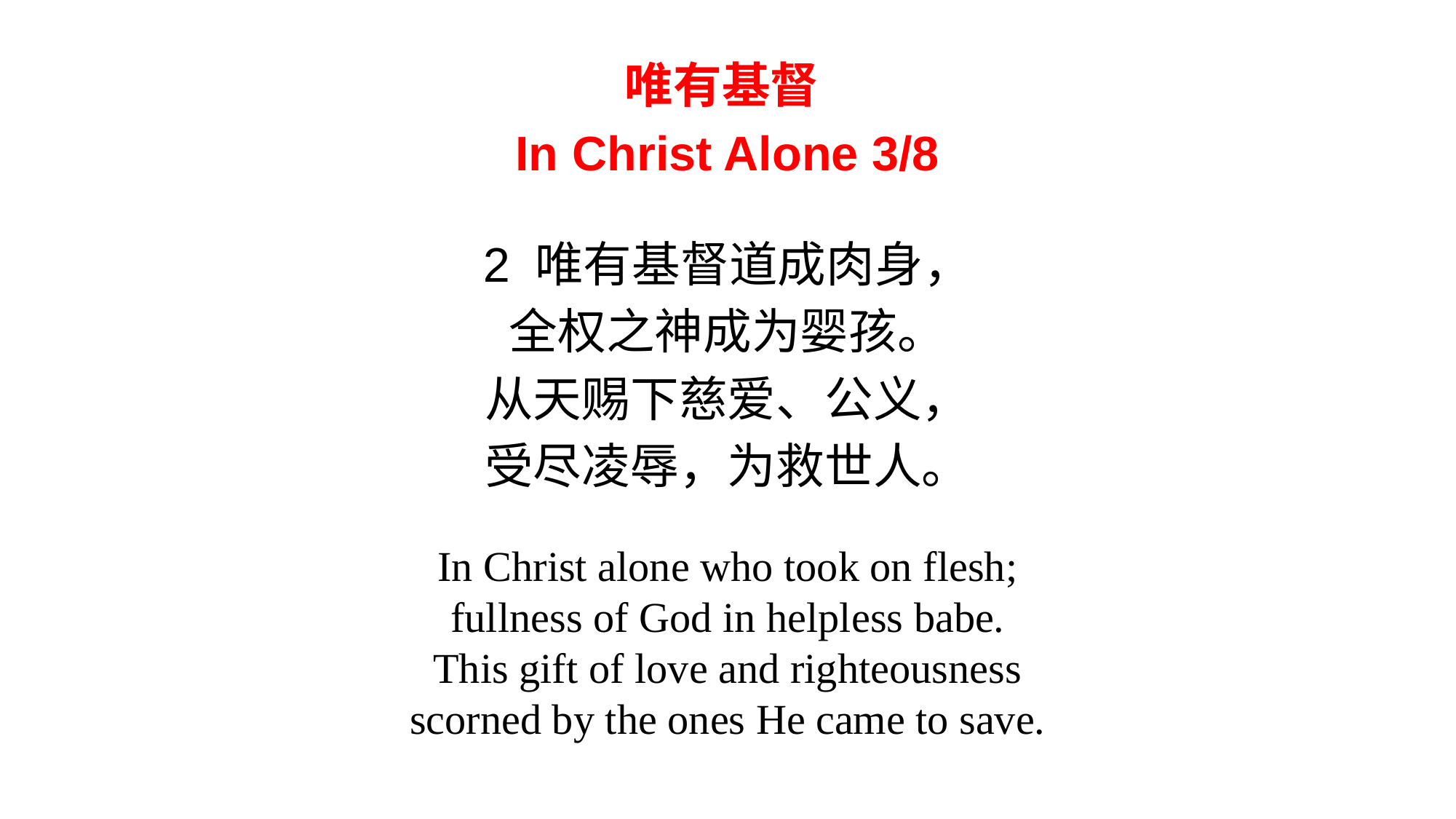

唯有基督
In Christ Alone 3/8
2 唯有基督道成肉身，
全权之神成为婴孩。
从天赐下慈爱、公义，
受尽凌辱，为救世人。

In Christ alone who took on flesh;
fullness of God in helpless babe.
This gift of love and righteousness
scorned by the ones He came to save.